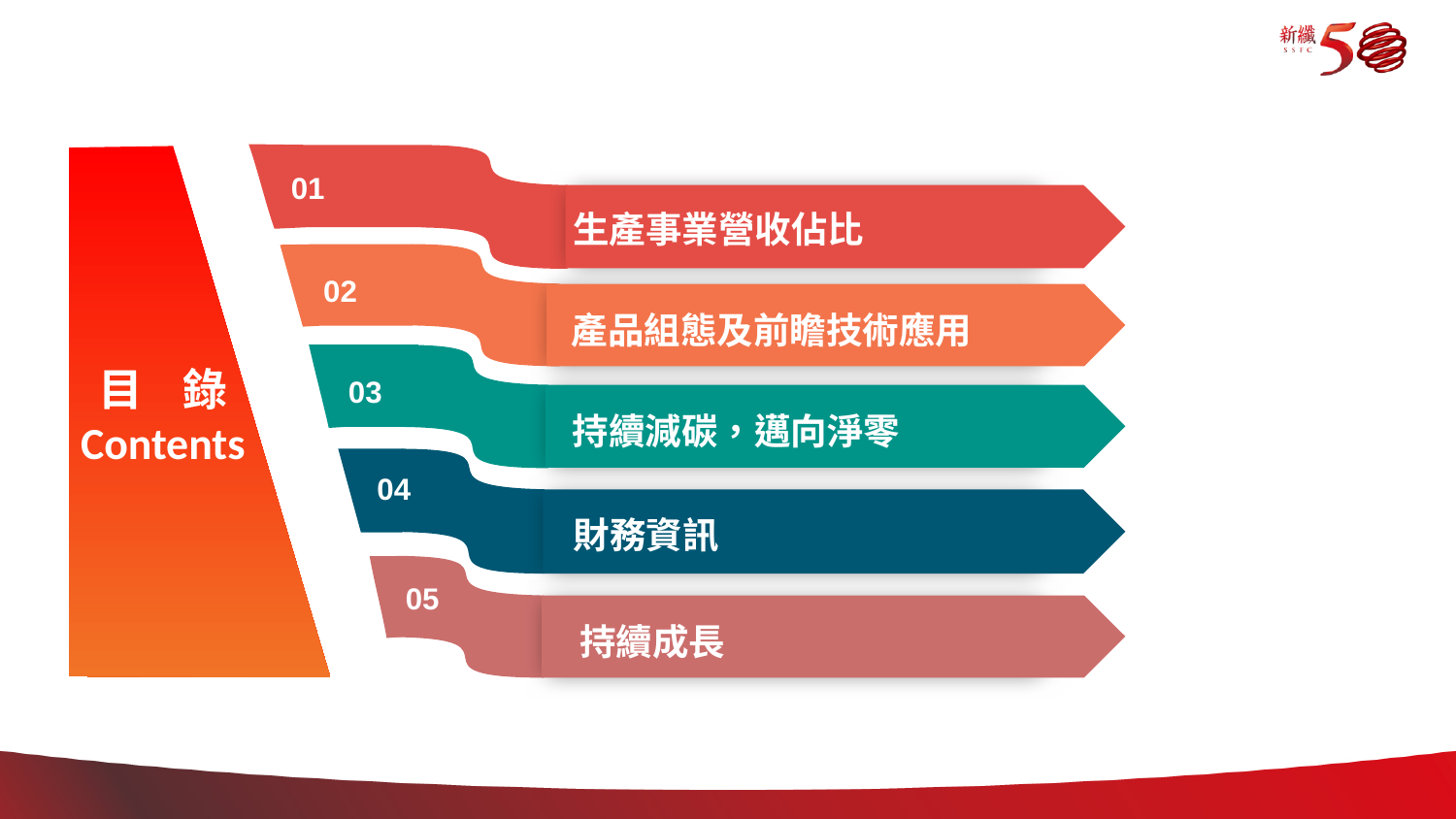

目    錄
Contents
01

生產事業營收佔比

02

產品組態及前瞻技術應用

03

持續減碳，邁向淨零
03

04

加入你的文字描述，加入你的文字描述，加入你的文字。
財務資訊

05

  持續成長